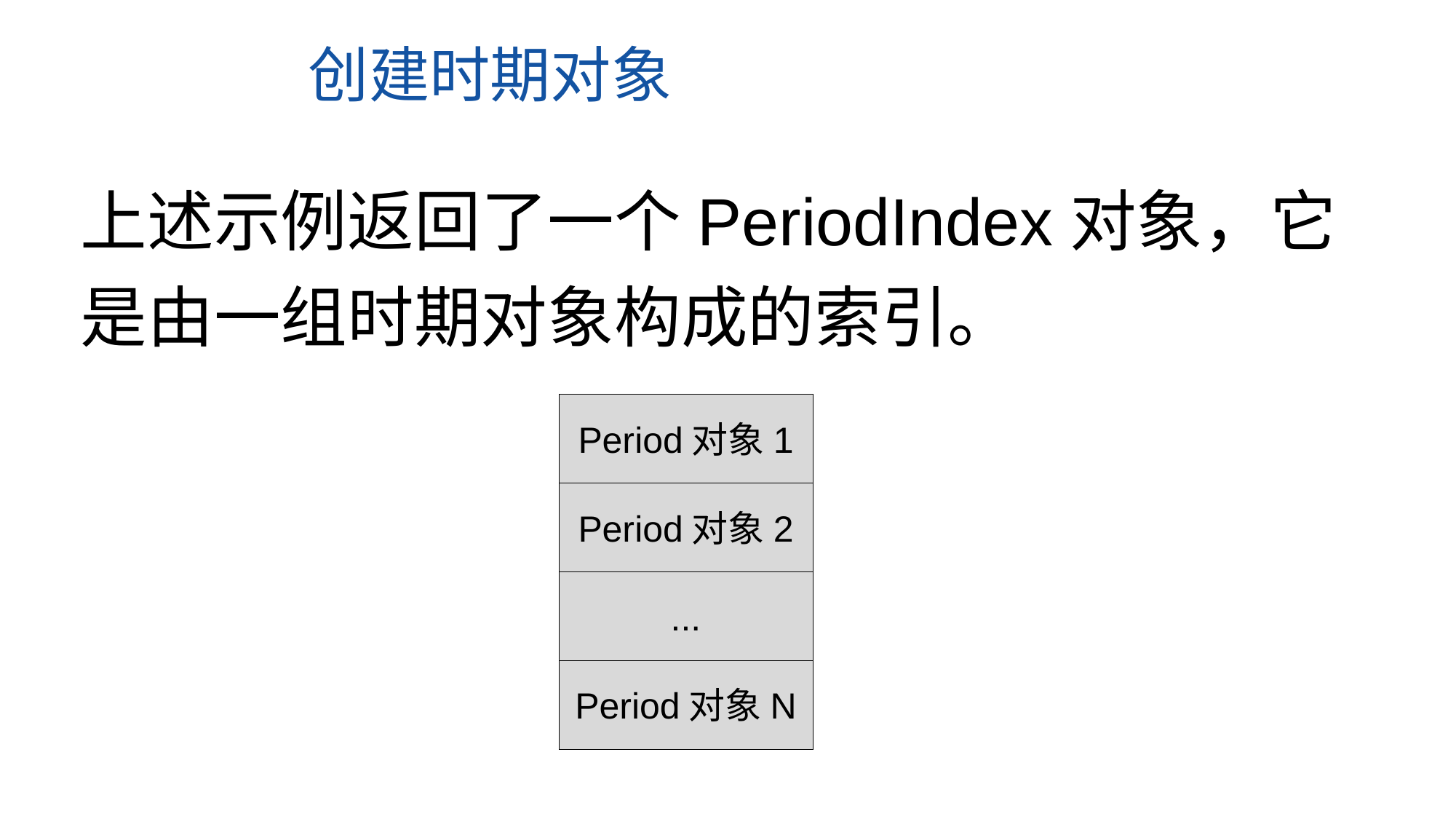

创建时期对象
上述示例返回了一个PeriodIndex对象，它是由一组时期对象构成的索引。
Period对象1
Period对象2
...
Period对象N